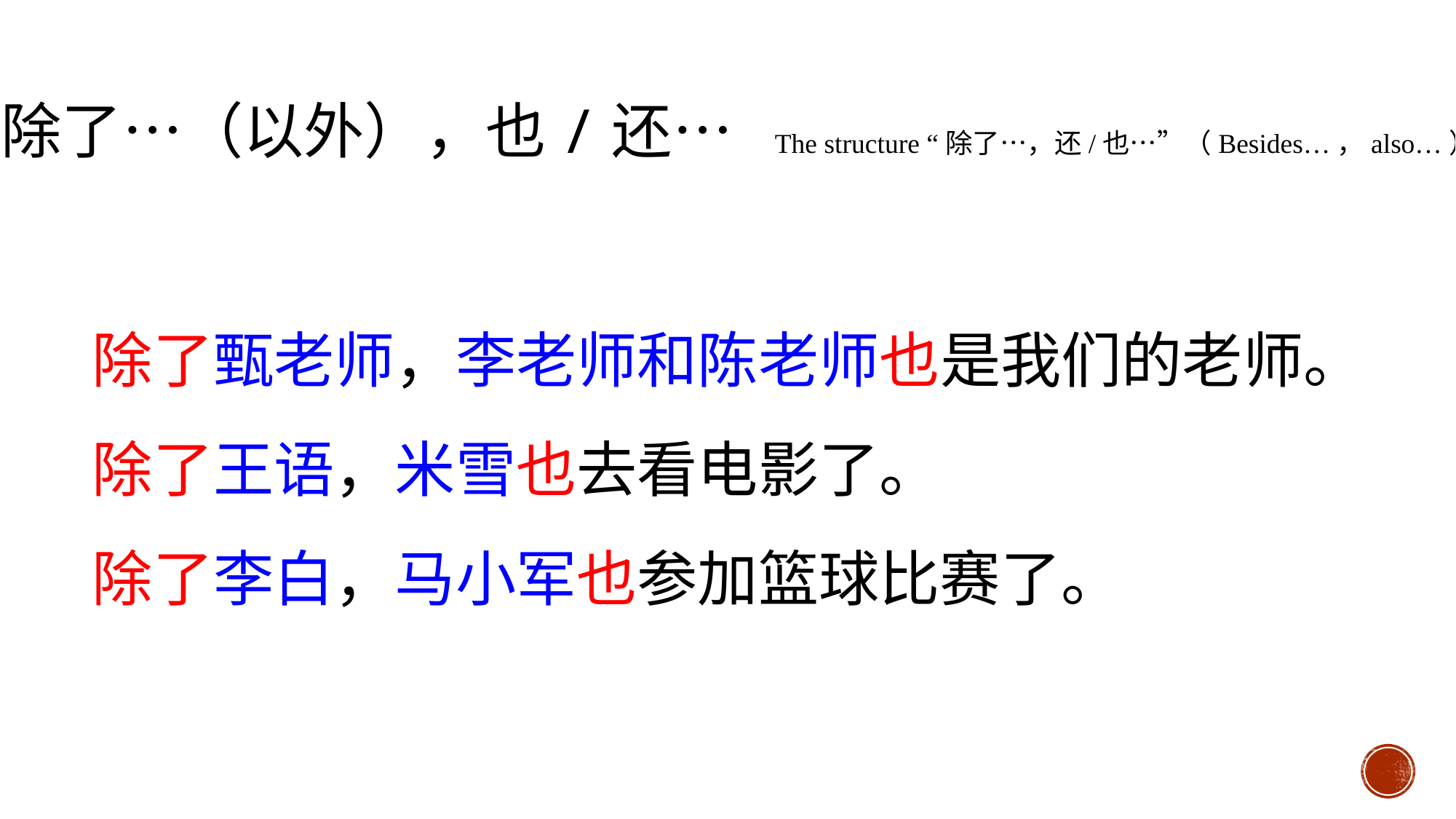

除了…（以外），也/还…  The structure “除了…，还/也…”（Besides…，also…）
除了甄老师，李老师和陈老师也是我们的老师。
除了王语，米雪也去看电影了。
除了李白，马小军也参加篮球比赛了。